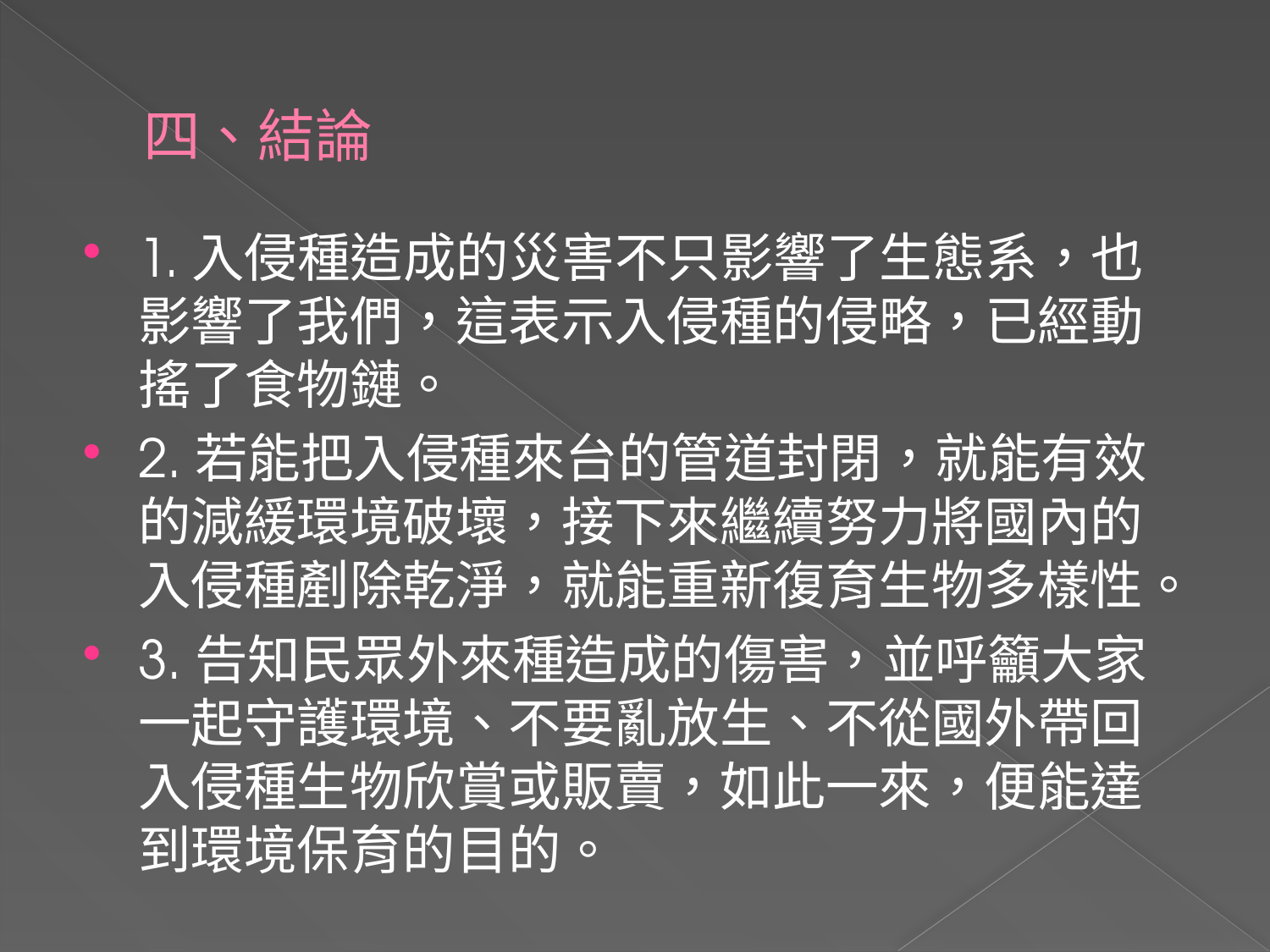

# 四、結論
1.入侵種造成的災害不只影響了生態系，也影響了我們，這表示入侵種的侵略，已經動搖了食物鏈。
2.若能把入侵種來台的管道封閉，就能有效的減緩環境破壞，接下來繼續努力將國內的入侵種剷除乾淨，就能重新復育生物多樣性。
3.告知民眾外來種造成的傷害，並呼籲大家一起守護環境、不要亂放生、不從國外帶回入侵種生物欣賞或販賣，如此一來，便能達到環境保育的目的。